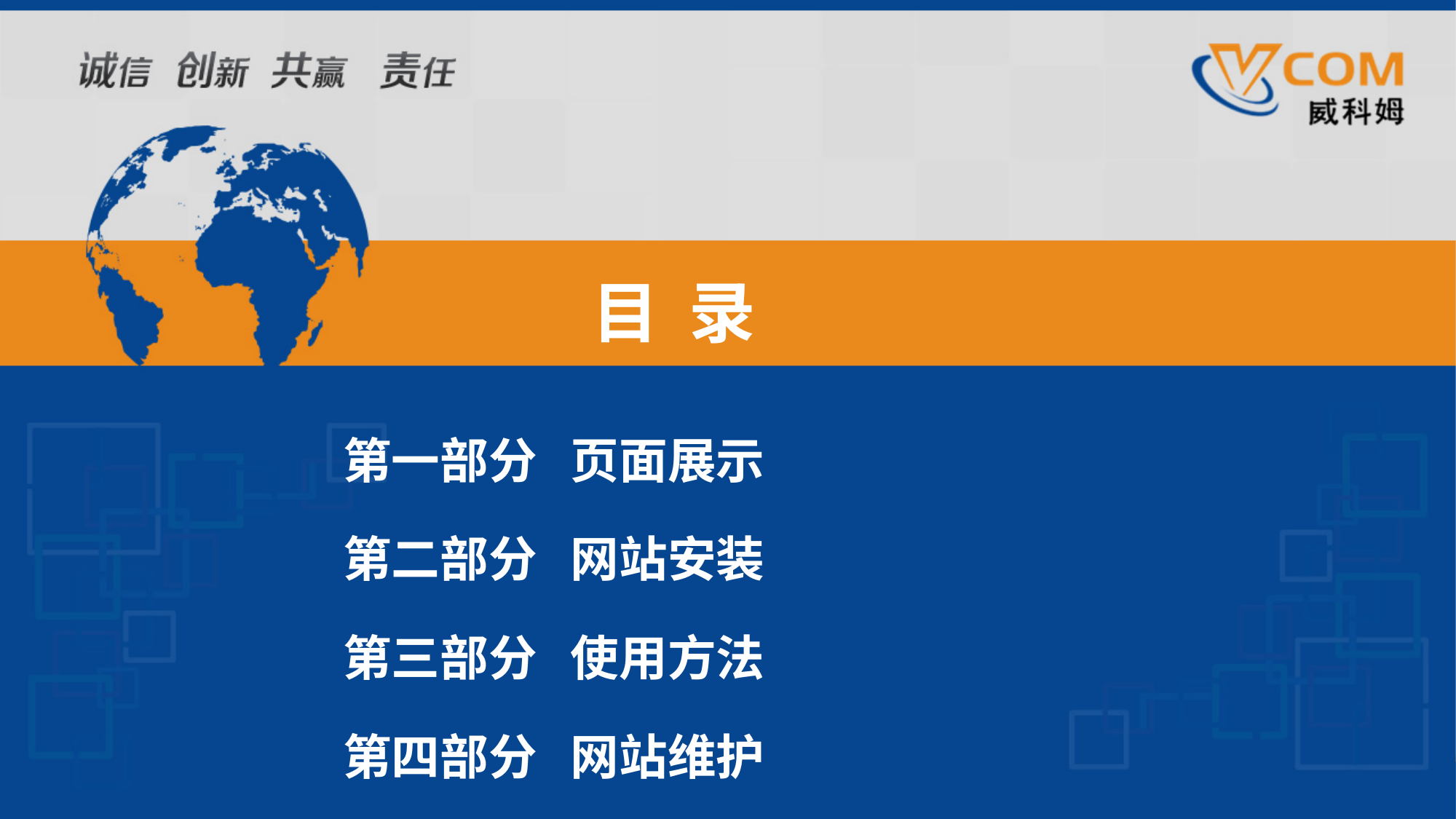

目  录
第一部分   页面展示
第二部分   网站安装
第三部分   使用方法
第四部分   网站维护